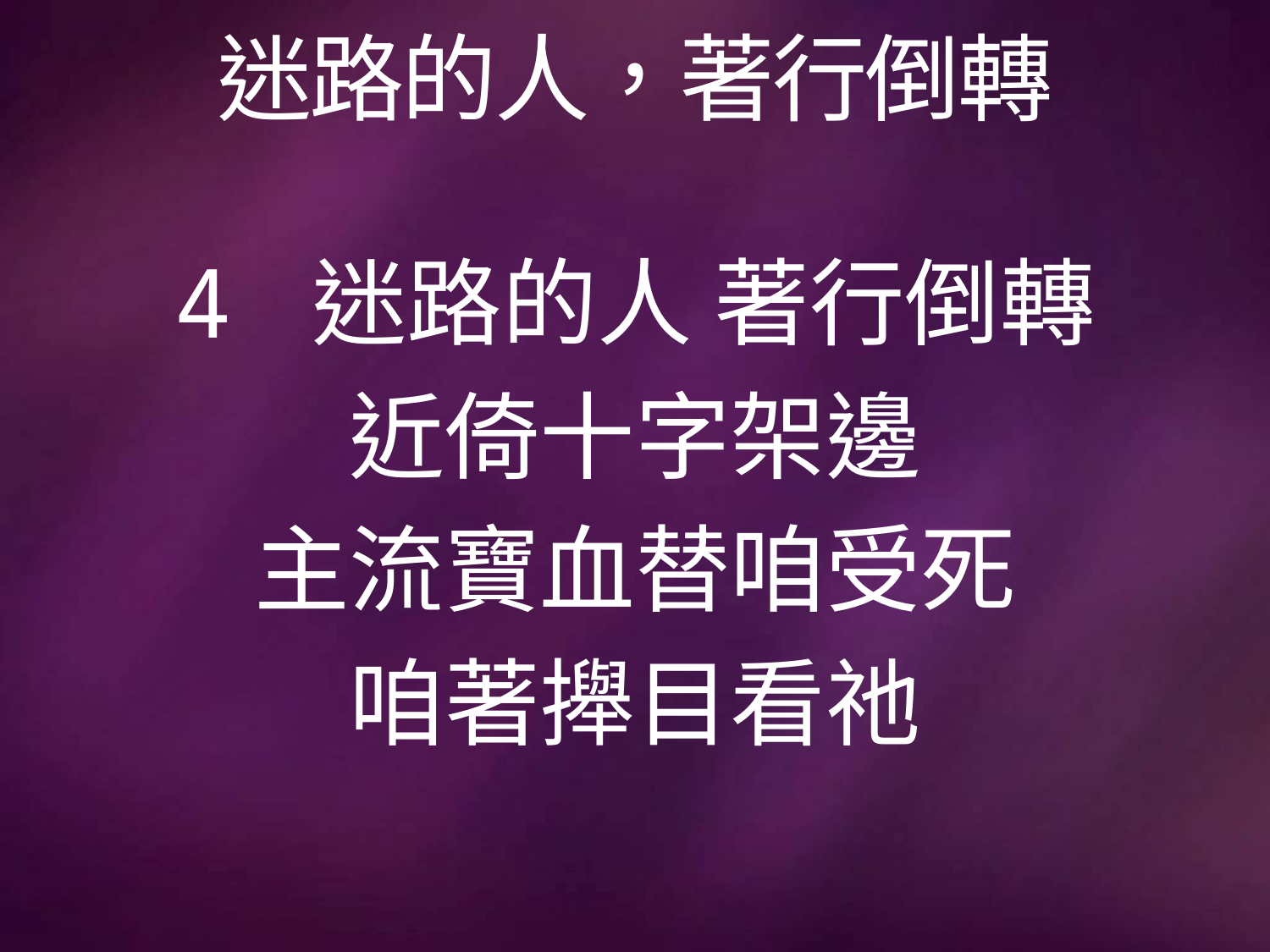

# 迷路的人，著行倒轉
4 迷路的人 著行倒轉
近倚十字架邊
主流寶血替咱受死
咱著攑目看祂